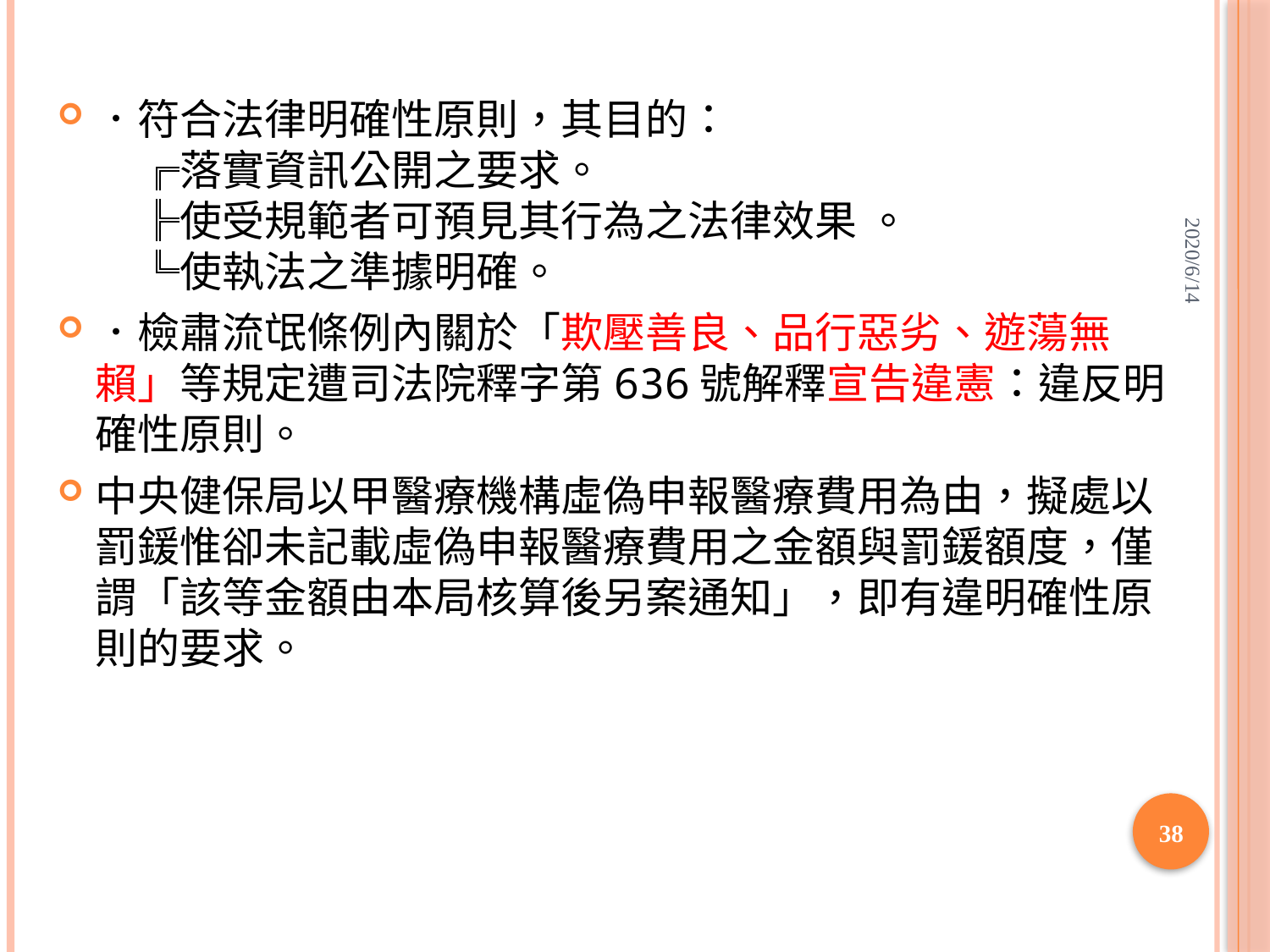

#
．符合法律明確性原則，其目的：
　╔落實資訊公開之要求。
　╠使受規範者可預見其行為之法律效果 。
　╚使執法之準據明確。
．檢肅流氓條例內關於「欺壓善良、品行惡劣、遊蕩無賴」等規定遭司法院釋字第636號解釋宣告違憲：違反明確性原則。
中央健保局以甲醫療機構虛偽申報醫療費用為由，擬處以罰鍰惟卻未記載虛偽申報醫療費用之金額與罰鍰額度，僅謂「該等金額由本局核算後另案通知」，即有違明確性原則的要求。
2020/6/14
38